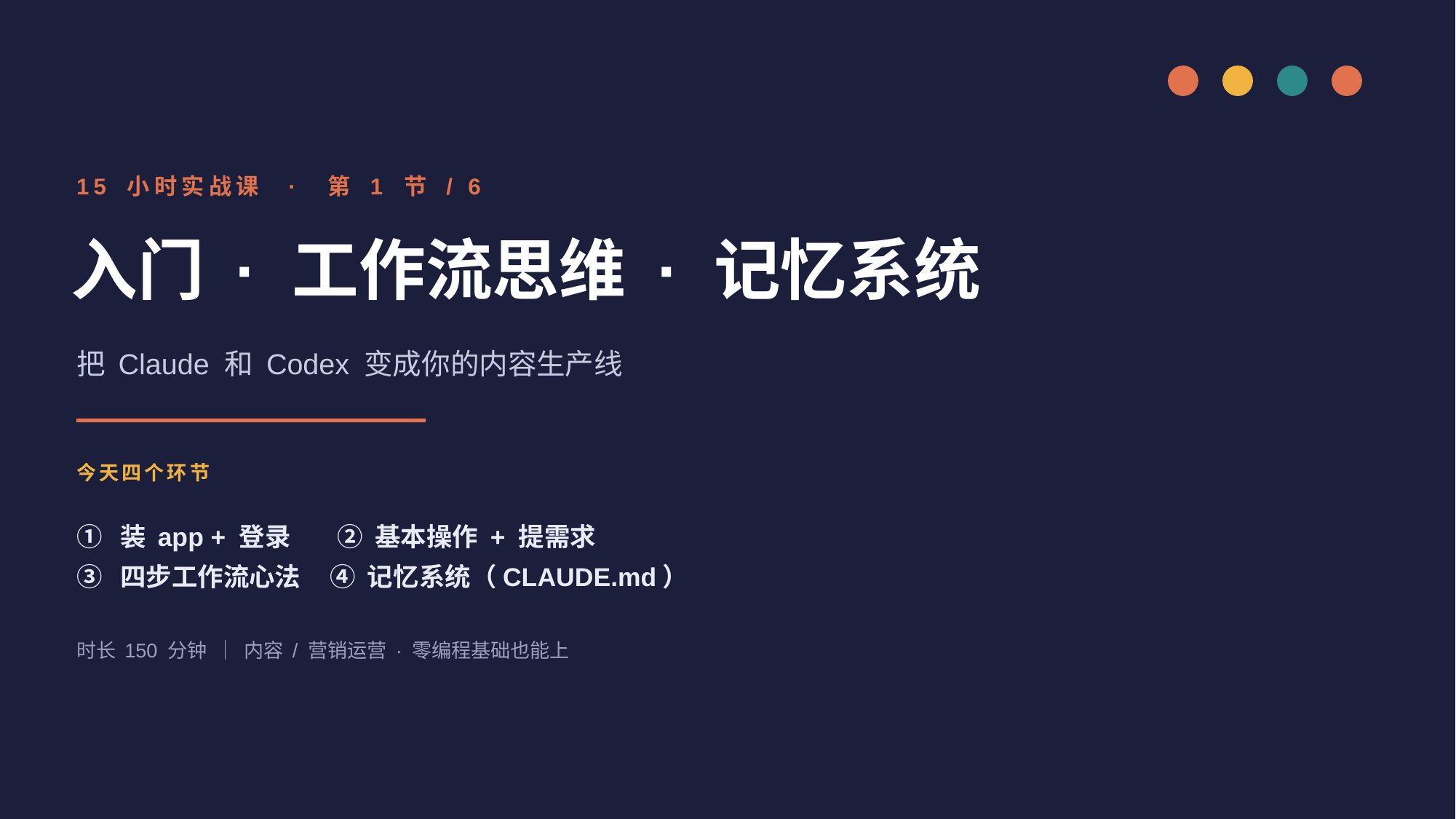

15 小时实战课  ·  第 1 节 / 6
入门 · 工作流思维 · 记忆系统
把 Claude 和 Codex 变成你的内容生产线

今天四个环节
①  装 app + 登录        ②  基本操作 + 提需求
③  四步工作流心法     ④  记忆系统（CLAUDE.md）
时长 150 分钟  ｜  内容 / 营销运营 · 零编程基础也能上